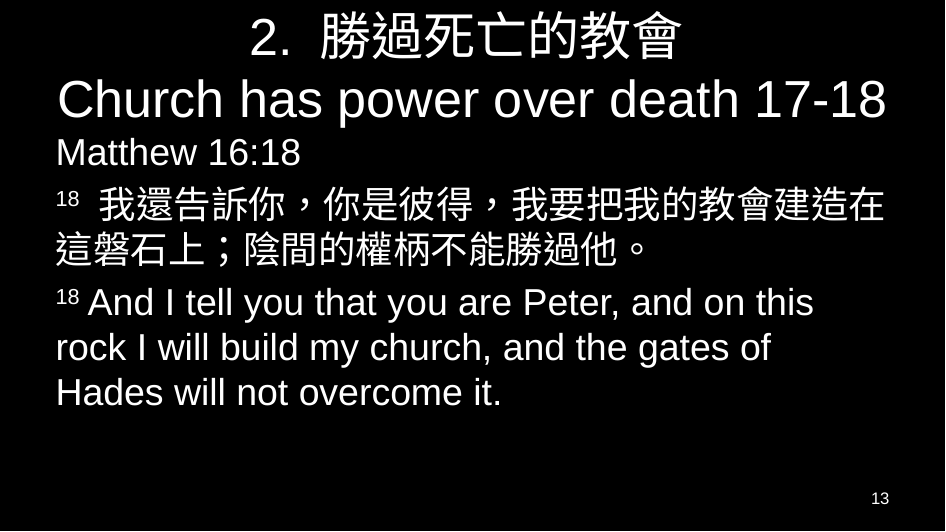

# 2. 勝過死亡的教會 Church has power over death 17-18
Matthew 16:18
18 我還告訴你，你是彼得，我要把我的教會建造在這磐石上；陰間的權柄不能勝過他。
18 And I tell you that you are Peter, and on this rock I will build my church, and the gates of Hades will not overcome it.

13